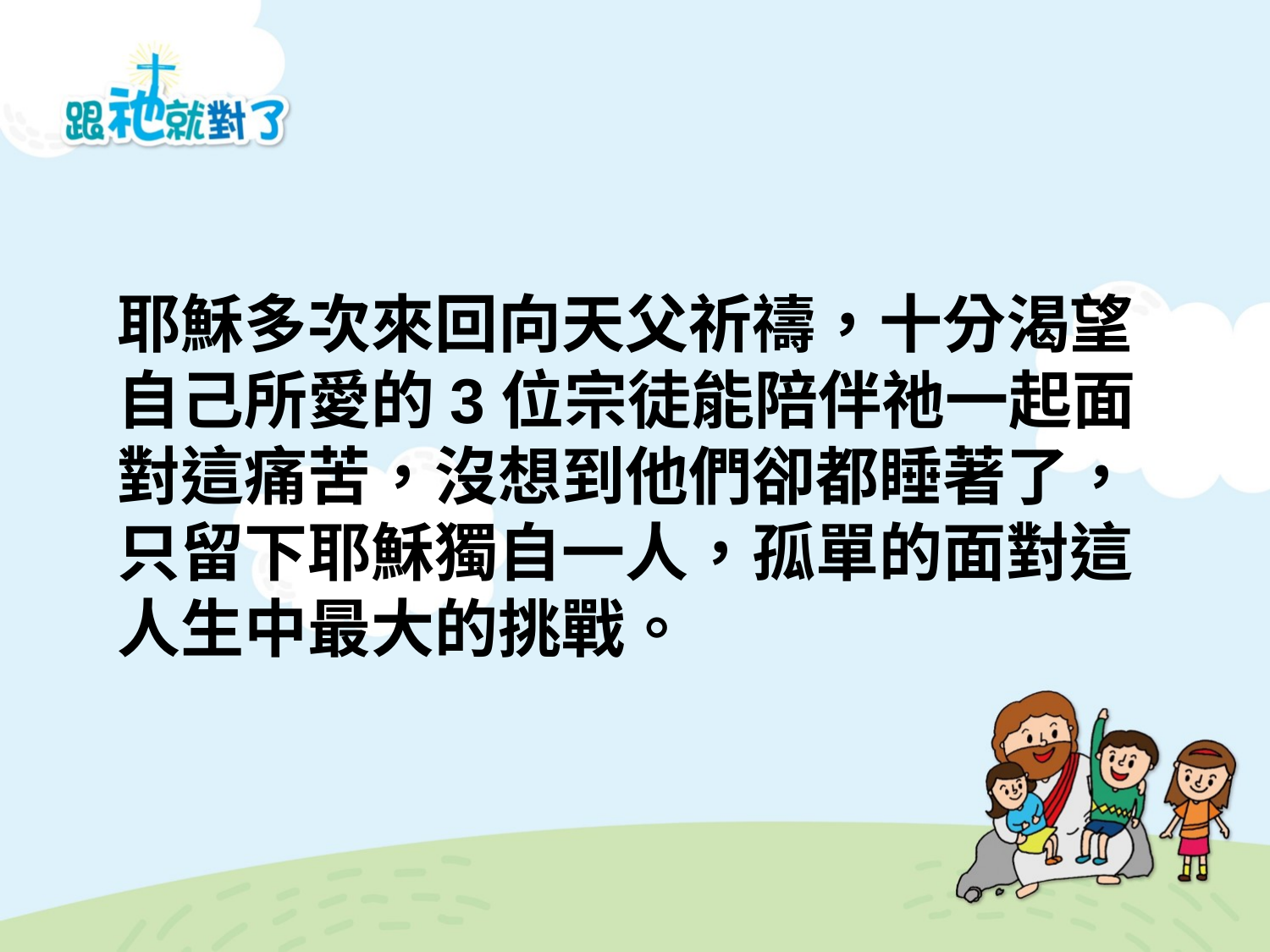

耶穌多次來回向天父祈禱，十分渴望自己所愛的3位宗徒能陪伴祂一起面對這痛苦，沒想到他們卻都睡著了，只留下耶穌獨自一人，孤單的面對這人生中最大的挑戰。